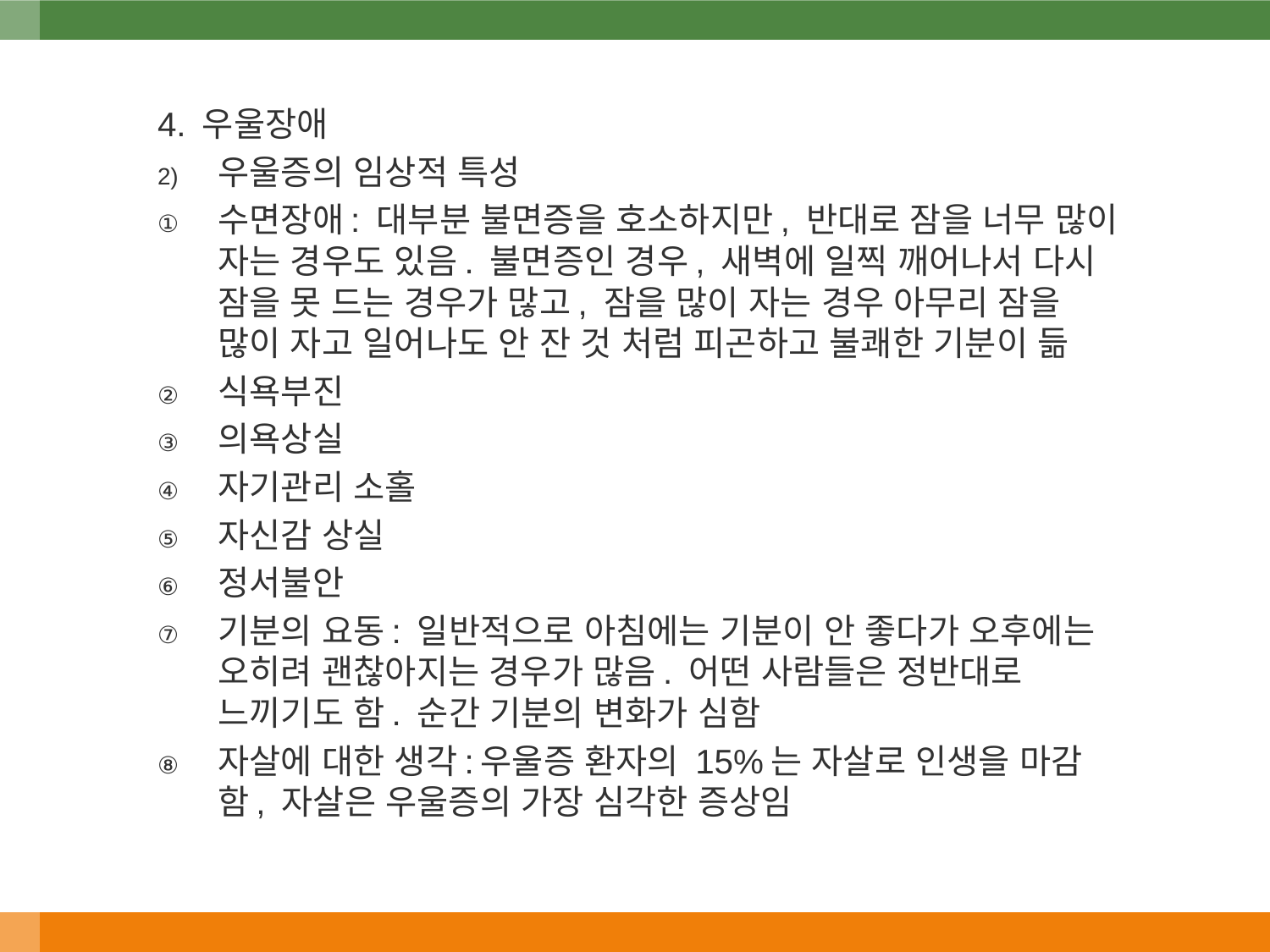

4. 우울장애
우울증의 임상적 특성
수면장애: 대부분 불면증을 호소하지만, 반대로 잠을 너무 많이 자는 경우도 있음. 불면증인 경우, 새벽에 일찍 깨어나서 다시 잠을 못 드는 경우가 많고, 잠을 많이 자는 경우 아무리 잠을 많이 자고 일어나도 안 잔 것 처럼 피곤하고 불쾌한 기분이 듦
식욕부진
의욕상실
자기관리 소홀
자신감 상실
정서불안
기분의 요동: 일반적으로 아침에는 기분이 안 좋다가 오후에는 오히려 괜찮아지는 경우가 많음. 어떤 사람들은 정반대로 느끼기도 함. 순간 기분의 변화가 심함
자살에 대한 생각:우울증 환자의 15%는 자살로 인생을 마감함, 자살은 우울증의 가장 심각한 증상임